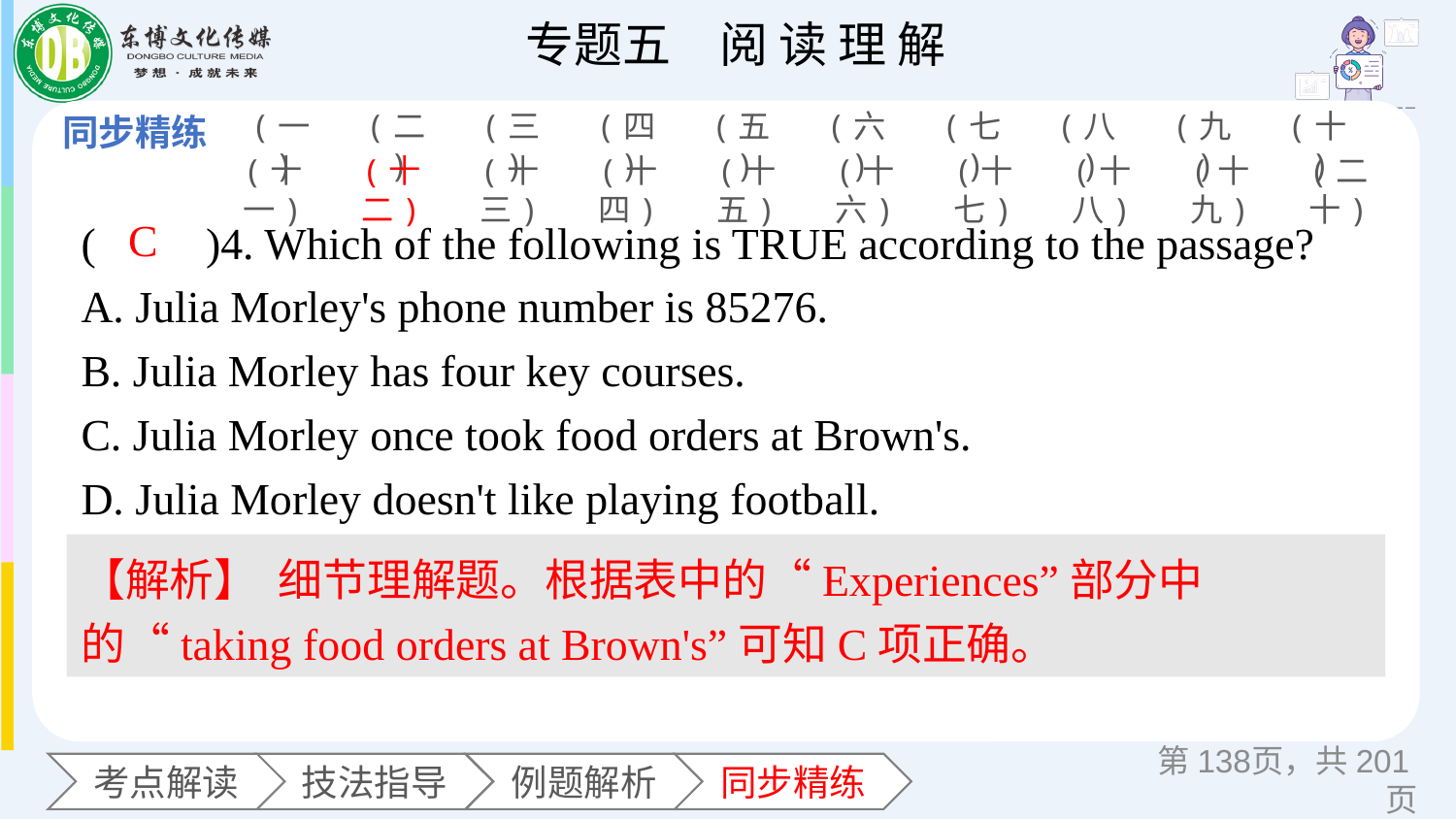

(一)
(二)
(三)
(四)
(五)
(六)
(七)
(八)
(九)
(十)
(十一)
(十二)
(十三)
(十四)
(十五)
(十六)
(十七)
(十八)
(十九)
(二十)
(　　)4. Which of the following is TRUE according to the passage?
A. Julia Morley's phone number is 85276.
B. Julia Morley has four key courses.
C. Julia Morley once took food orders at Brown's.
D. Julia Morley doesn't like playing football.
C
【解析】  细节理解题。根据表中的“Experiences”部分中的“taking food orders at Brown's”可知C项正确。
第138页，共201页